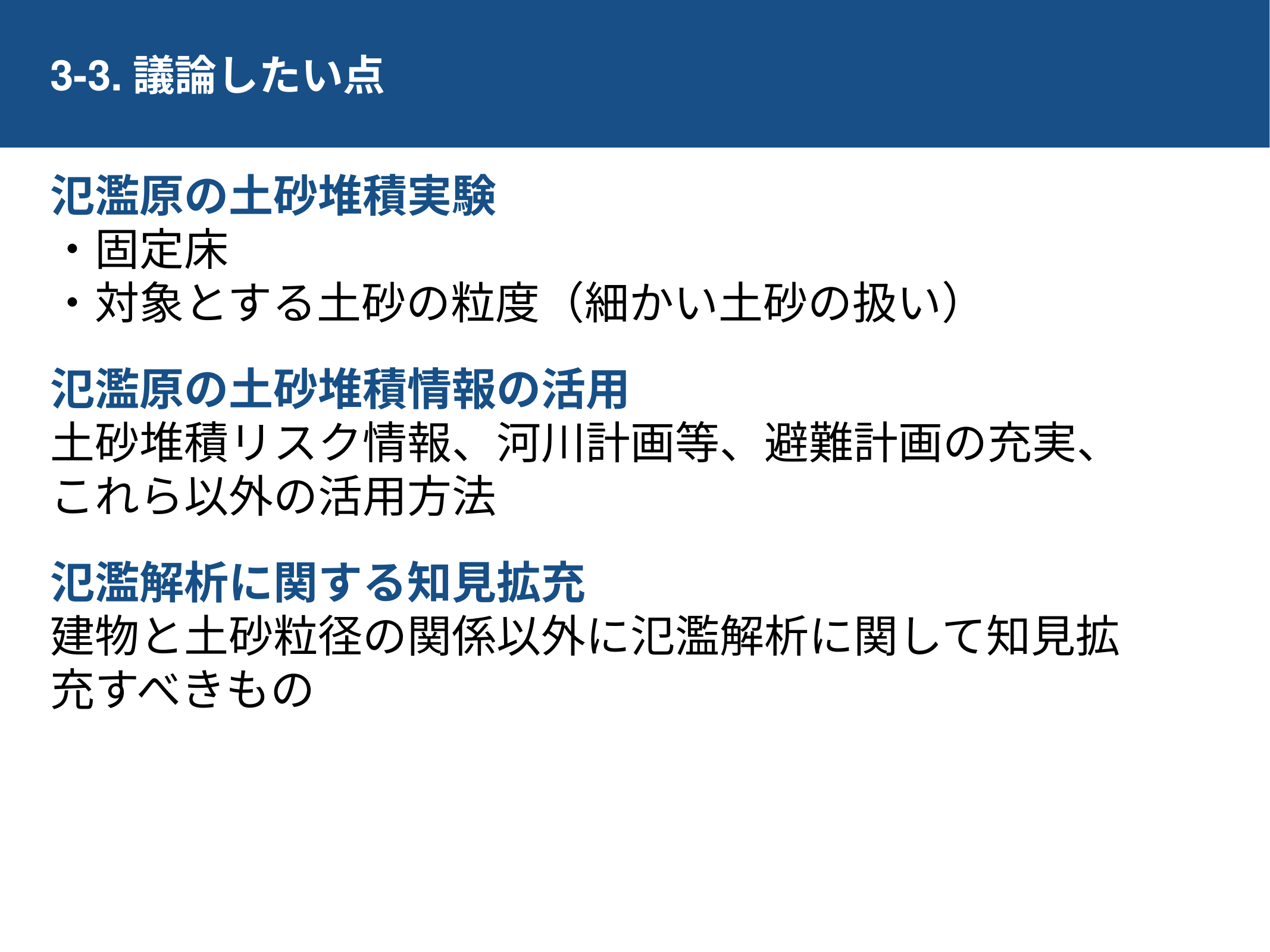

# 3-3.議論したい点
氾濫原の土砂堆積実験
・固定床
・対象とする土砂の粒度（細かい土砂の扱い）
氾濫原の土砂堆積情報の活用
土砂堆積リスク情報、河川計画等、避難計画の充実、これら以外の活用方法
氾濫解析に関する知見拡充
建物と土砂粒径の関係以外に氾濫解析に関して知見拡充すべきもの